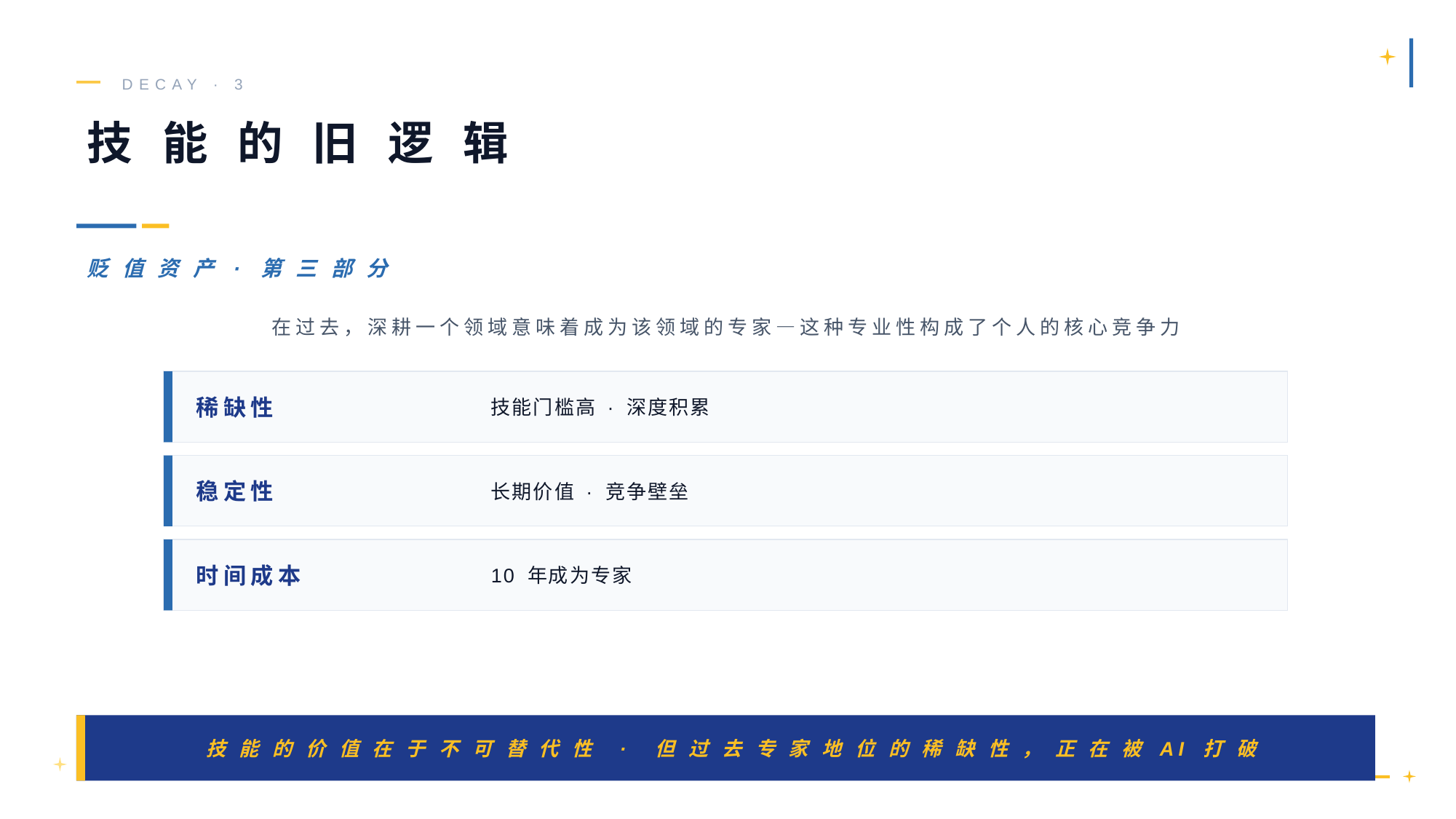

DECAY · 3

技  能  的  旧  逻  辑

贬 值 资 产 · 第 三 部 分
在 过 去 ， 深 耕 一 个 领 域 意 味 着 成 为 该 领 域 的 专 家 — 这 种 专 业 性 构 成 了 个 人 的 核 心 竞 争 力

稀缺性
技能门槛高 · 深度积累

稳定性
长期价值 · 竞争壁垒

时间成本
10 年成为专家

技 能 的 价 值 在 于 不 可 替 代 性  ·  但 过 去 专 家 地 位 的 稀 缺 性 ， 正 在 被 AI 打 破